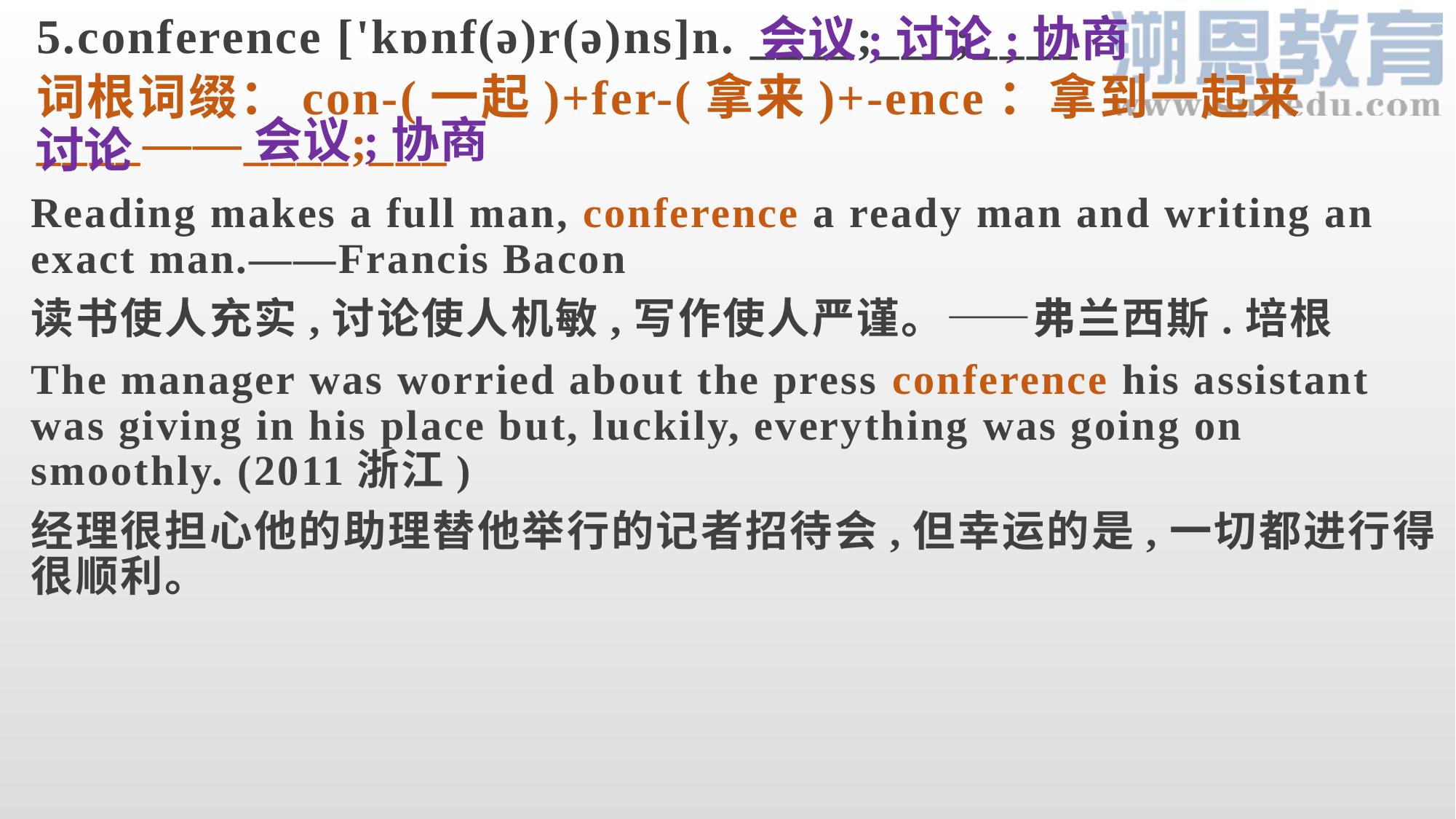

会议;讨论;协商
5.conference ['kɒnf(ə)r(ə)ns]n. ____;___;____
词根词缀：con-(一起)+fer-(拿来)+-ence：拿到一起来____——____;___
会议;协商
讨论
Reading makes a full man, conference a ready man and writing an exact man.——Francis Bacon
读书使人充实,讨论使人机敏,写作使人严谨。——弗兰西斯.培根
The manager was worried about the press conference his assistant was giving in his place but, luckily, everything was going on smoothly. (2011浙江)
经理很担心他的助理替他举行的记者招待会,但幸运的是,一切都进行得很顺利。